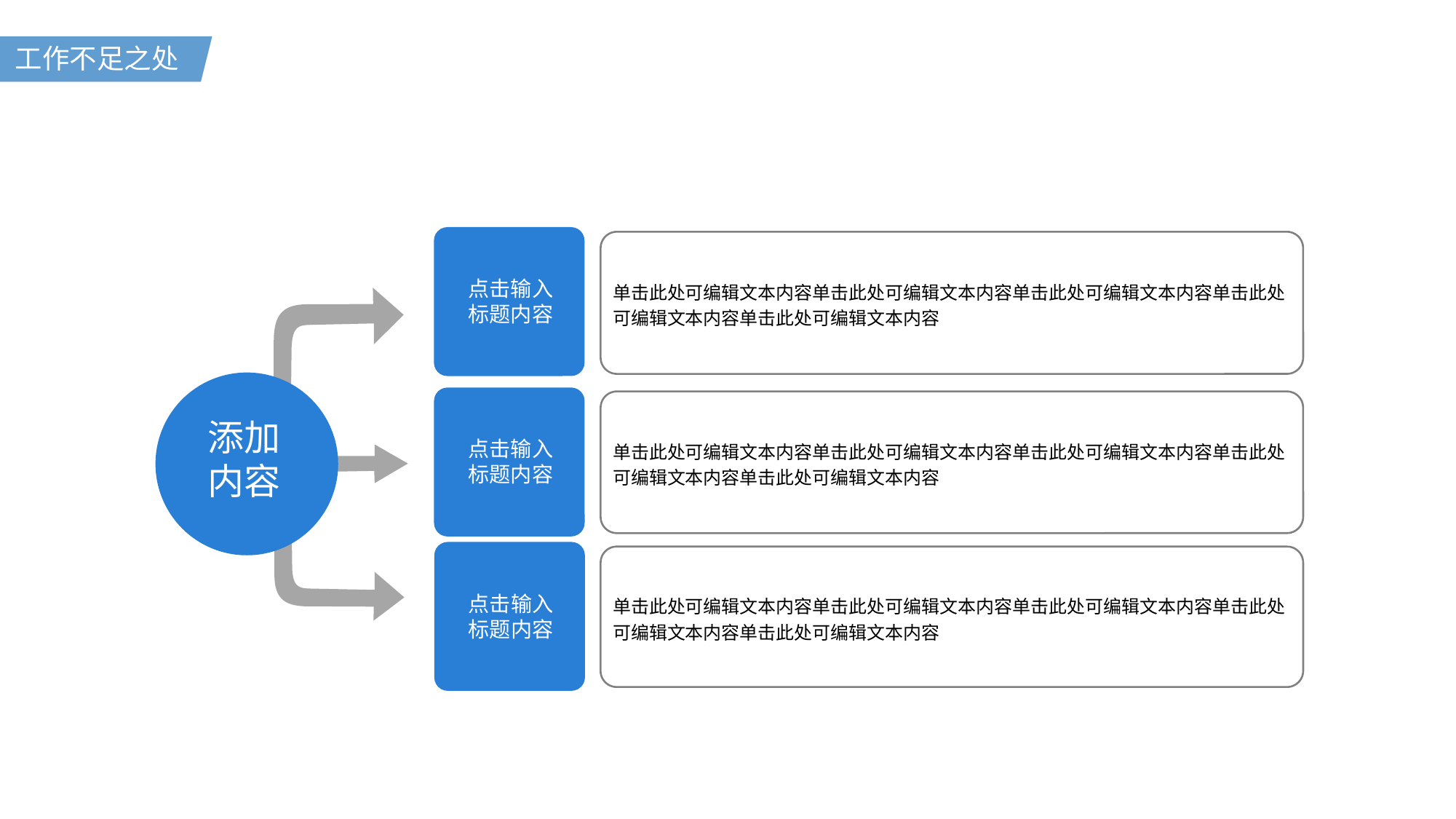

工作不足之处

单击此处可编辑文本内容单击此处可编辑文本内容单击此处可编辑文本内容单击此处可编辑文本内容单击此处可编辑文本内容
点击输入标题内容

单击此处可编辑文本内容单击此处可编辑文本内容单击此处可编辑文本内容单击此处可编辑文本内容单击此处可编辑文本内容

添加
内容

点击输入标题内容

单击此处可编辑文本内容单击此处可编辑文本内容单击此处可编辑文本内容单击此处可编辑文本内容单击此处可编辑文本内容
点击输入标题内容